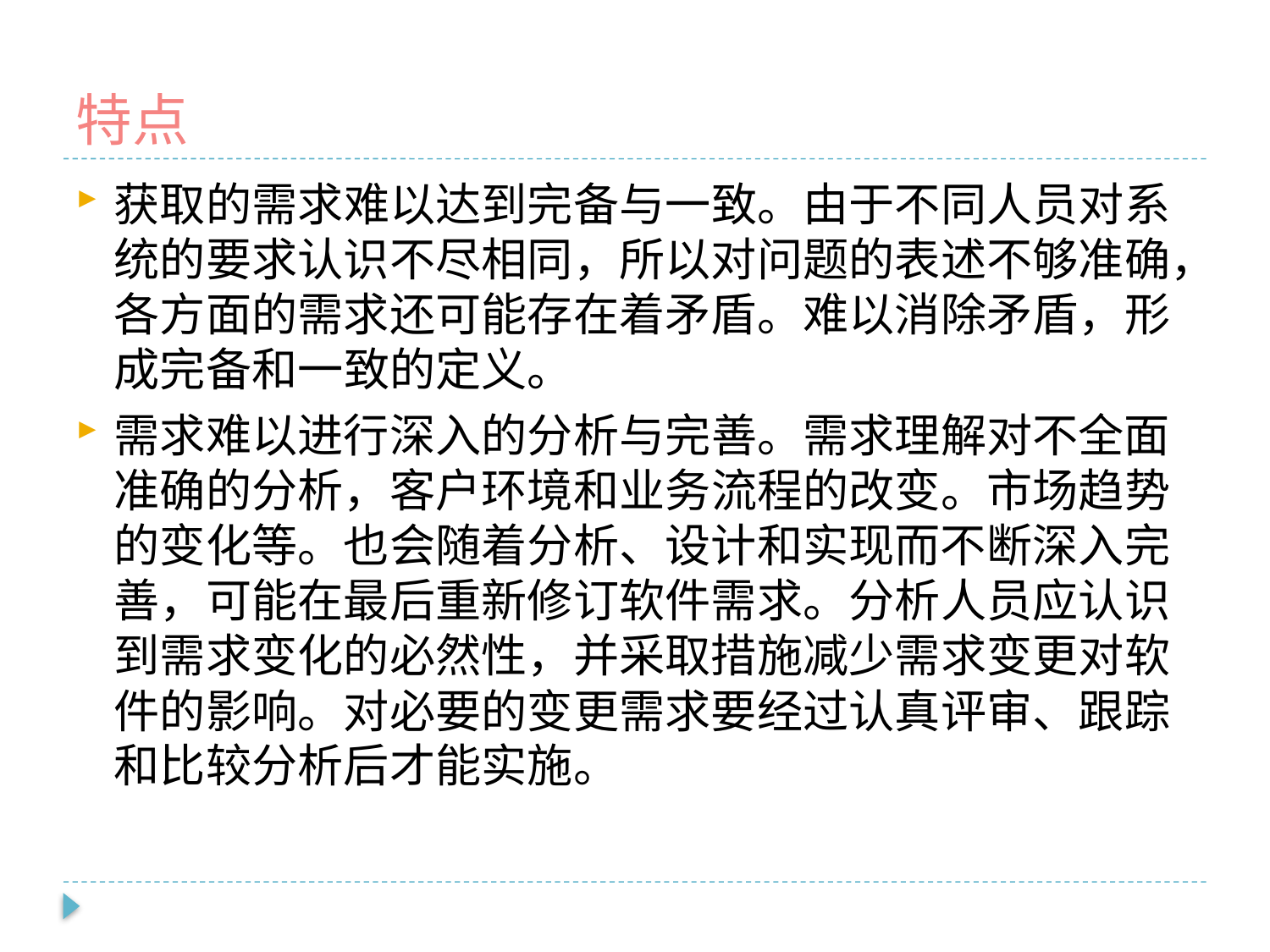

# 特点
获取的需求难以达到完备与一致。由于不同人员对系统的要求认识不尽相同，所以对问题的表述不够准确，各方面的需求还可能存在着矛盾。难以消除矛盾，形成完备和一致的定义。
需求难以进行深入的分析与完善。需求理解对不全面准确的分析，客户环境和业务流程的改变。市场趋势的变化等。也会随着分析、设计和实现而不断深入完善，可能在最后重新修订软件需求。分析人员应认识到需求变化的必然性，并采取措施减少需求变更对软件的影响。对必要的变更需求要经过认真评审、跟踪和比较分析后才能实施。